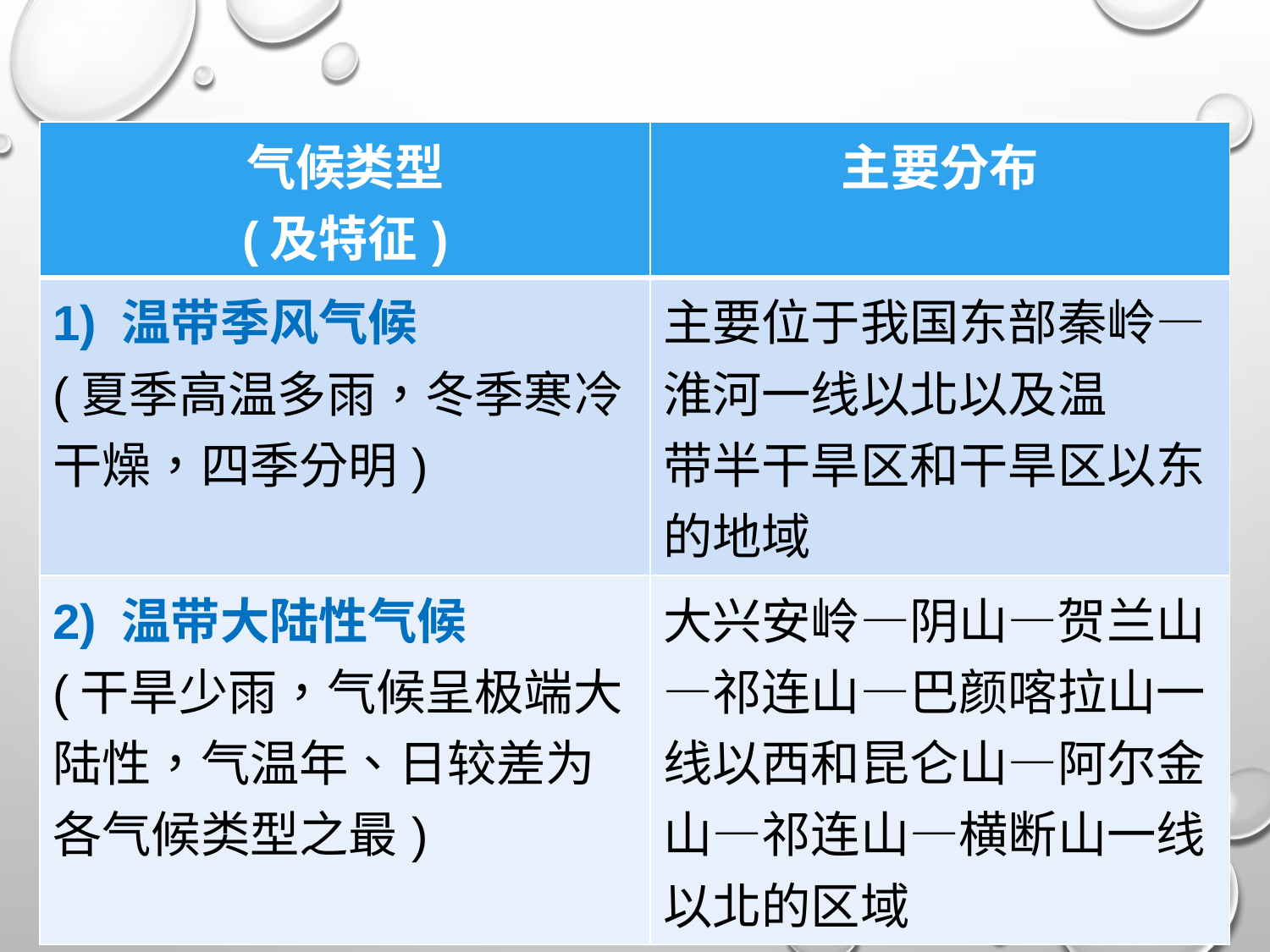

| 气候类型 (及特征) | 主要分布 |
| --- | --- |
| 1) 温带季风气候 (夏季高温多雨，冬季寒冷干燥，四季分明) | 主要位于我国东部秦岭—淮河一线以北以及温 带半干旱区和干旱区以东的地域 |
| 2) 温带大陆性气候 (干旱少雨，气候呈极端大陆性，气温年、日较差为各气候类型之最) | 大兴安岭—阴山—贺兰山—祁连山—巴颜喀拉山一线以西和昆仑山—阿尔金山—祁连山—横断山一线以北的区域 |